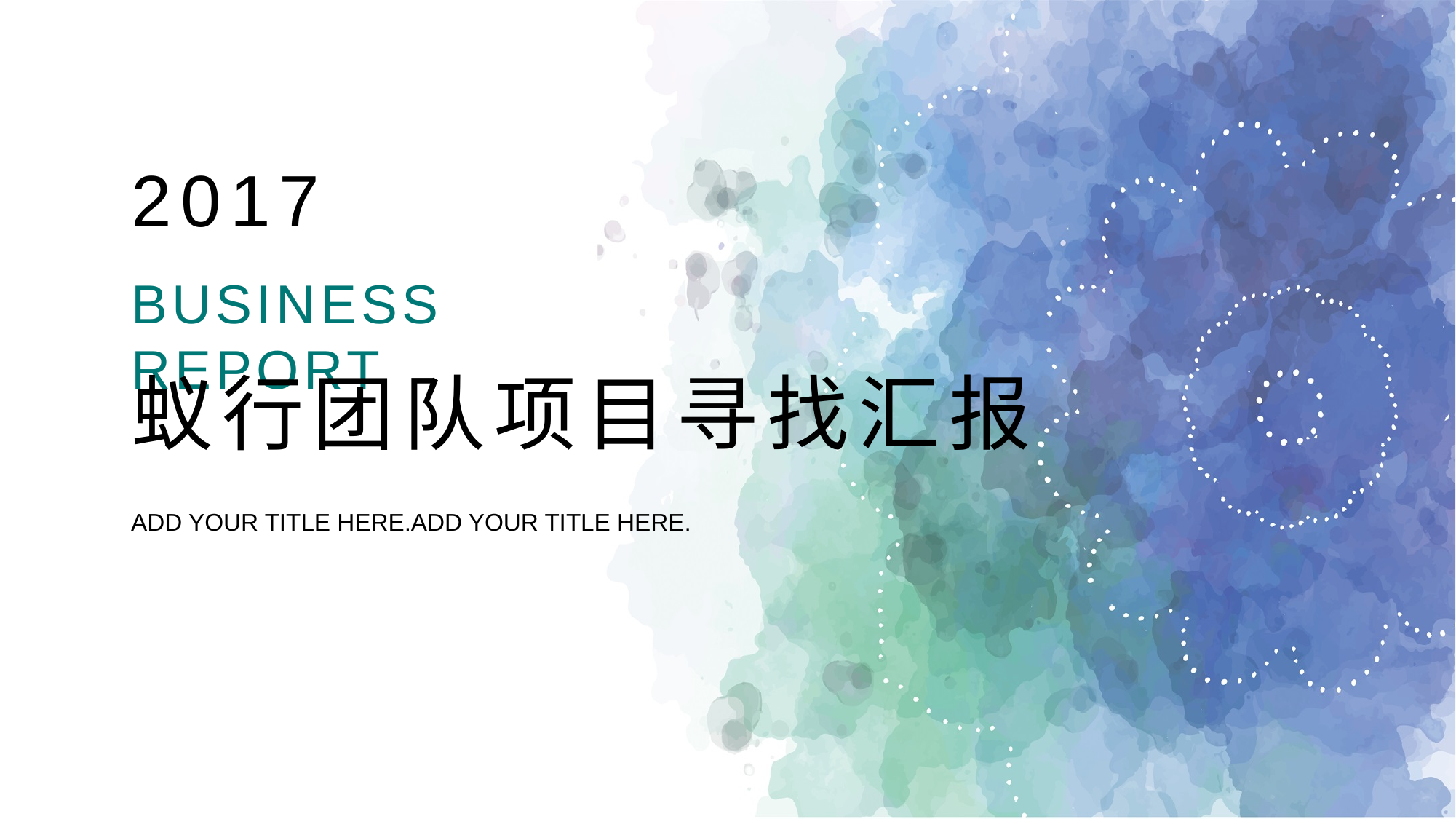

2017
BUSINESS REPORT
蚁行团队项目寻找汇报
ADD YOUR TITLE HERE.ADD YOUR TITLE HERE.